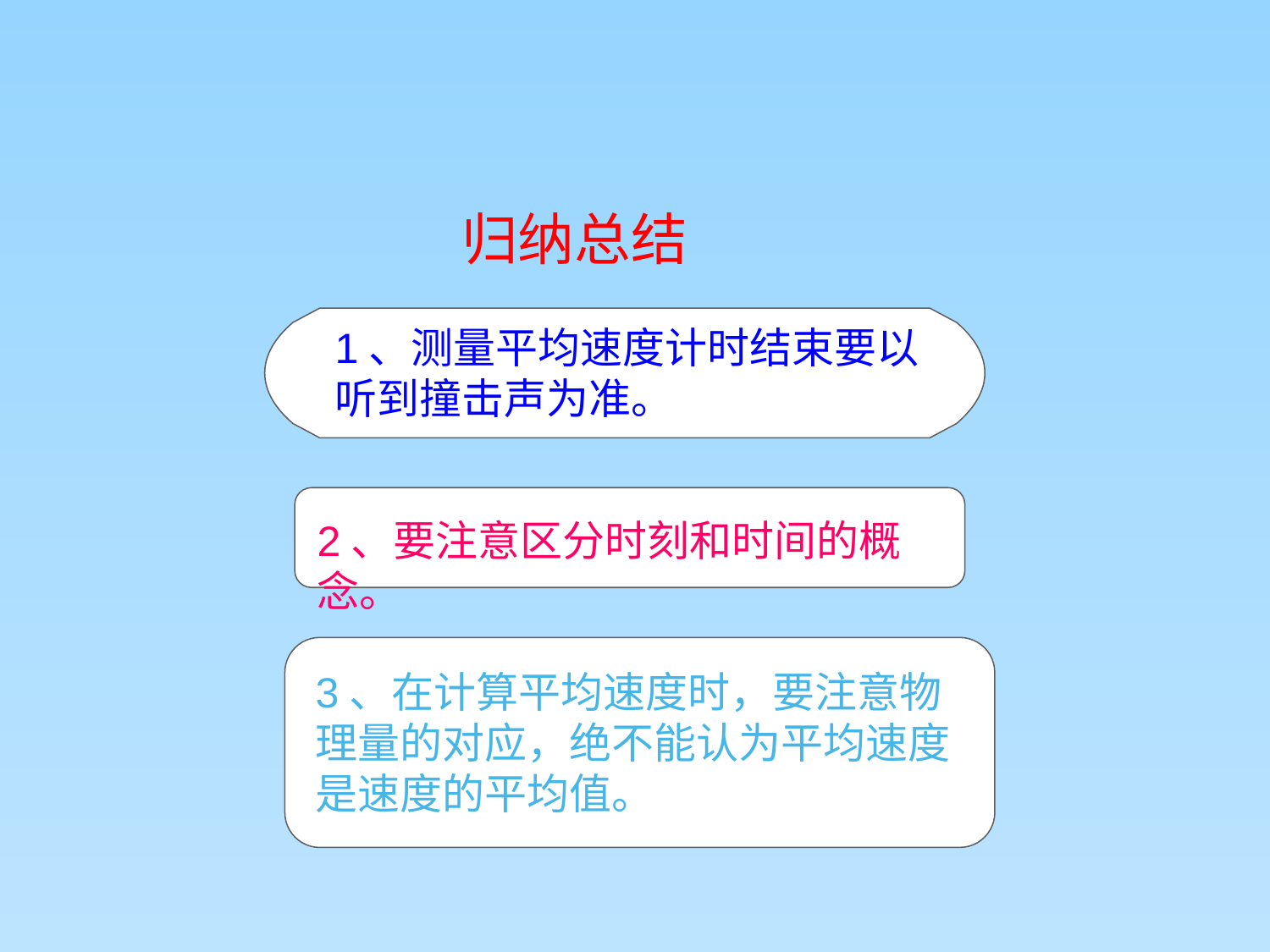

归纳总结

1、测量平均速度计时结束要以听到撞击声为准。

2、要注意区分时刻和时间的概念。

3、在计算平均速度时，要注意物理量的对应，绝不能认为平均速度是速度的平均值。